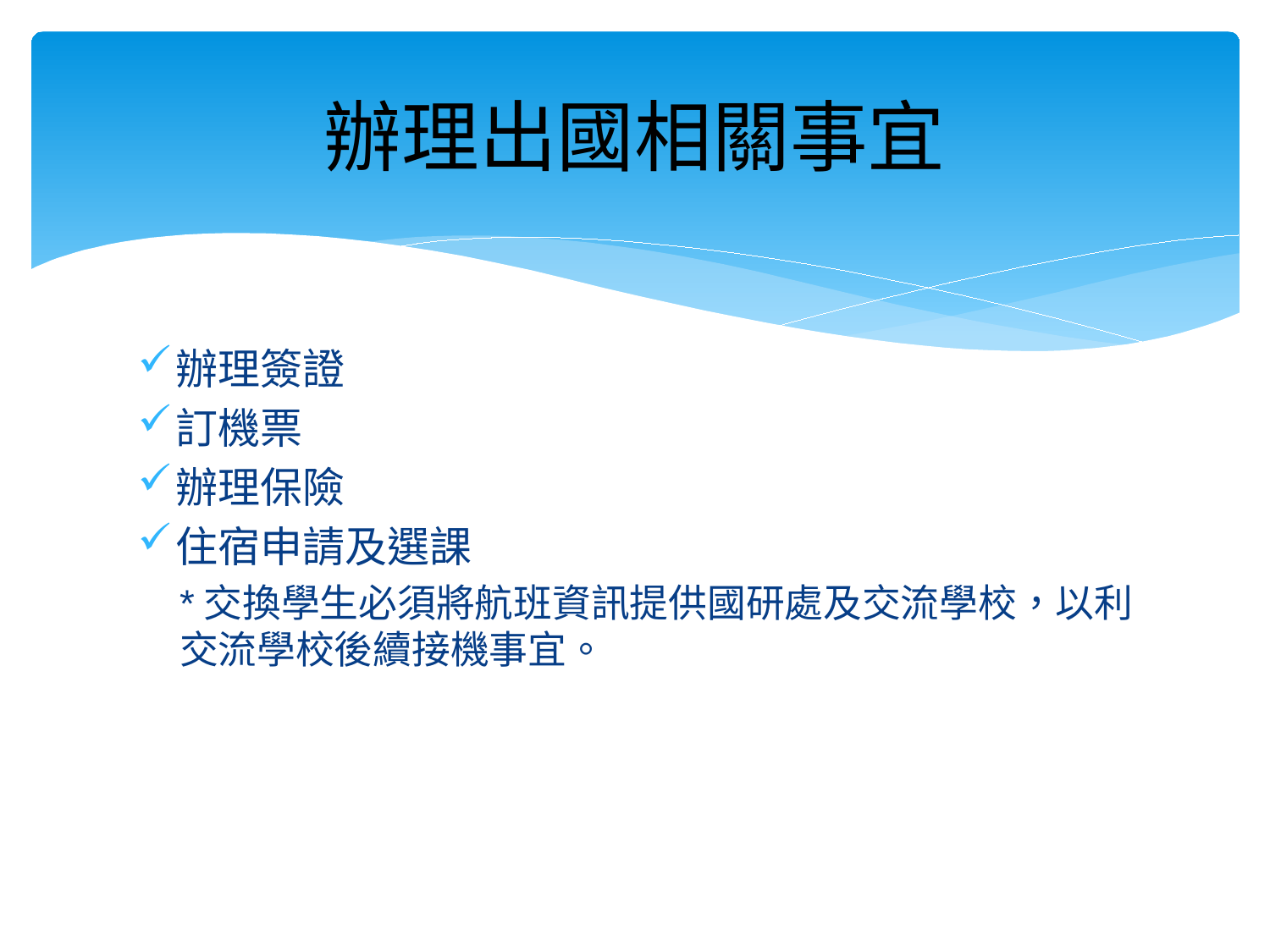

# 辦理出國相關事宜
辦理簽證
訂機票
辦理保險
住宿申請及選課
*交換學生必須將航班資訊提供國研處及交流學校，以利交流學校後續接機事宜。